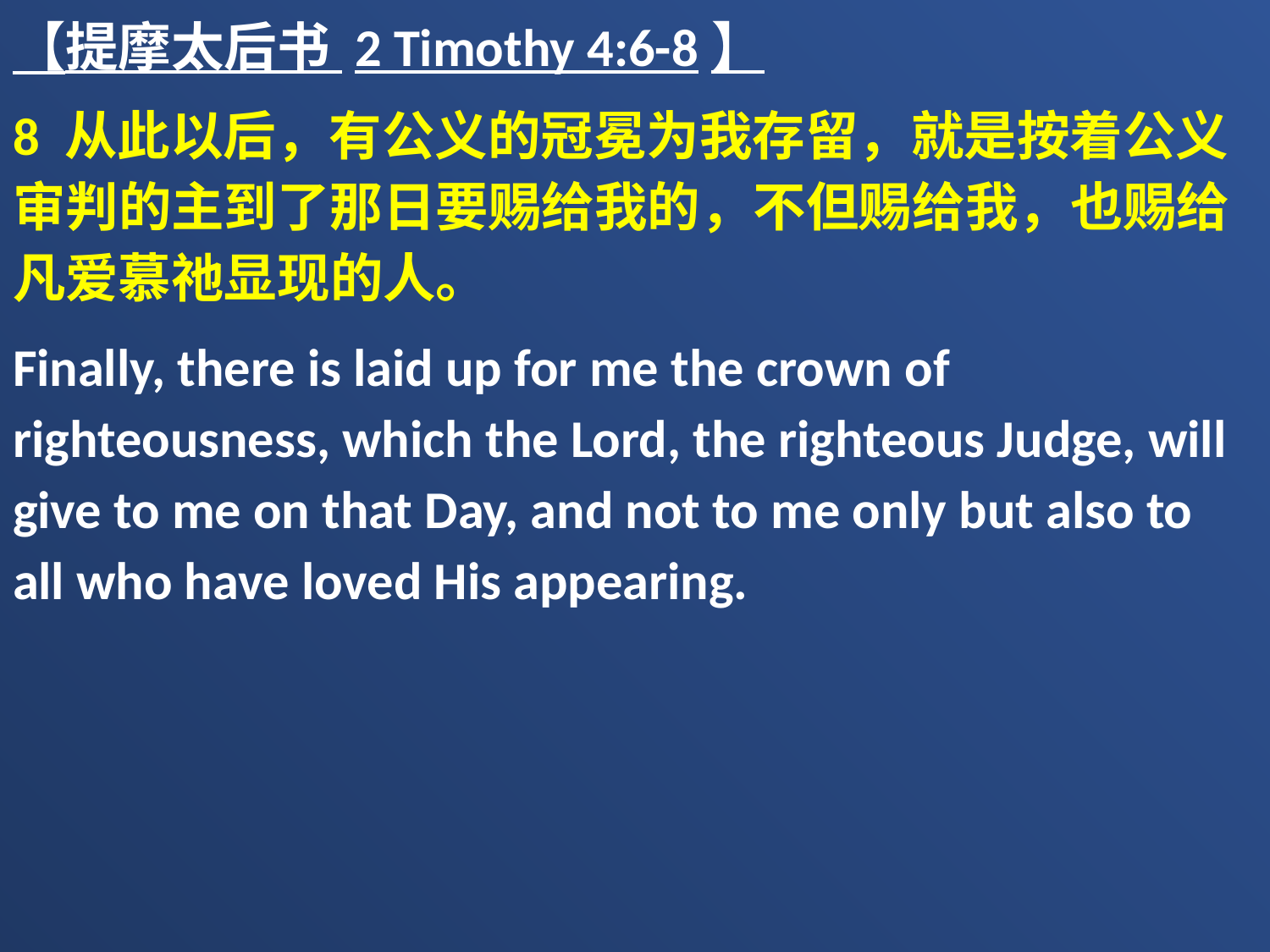

【提摩太后书 2 Timothy 4:6-8】
8 从此以后，有公义的冠冕为我存留，就是按着公义审判的主到了那日要赐给我的，不但赐给我，也赐给凡爱慕祂显现的人。
Finally, there is laid up for me the crown of righteousness, which the Lord, the righteous Judge, will give to me on that Day, and not to me only but also to all who have loved His appearing.